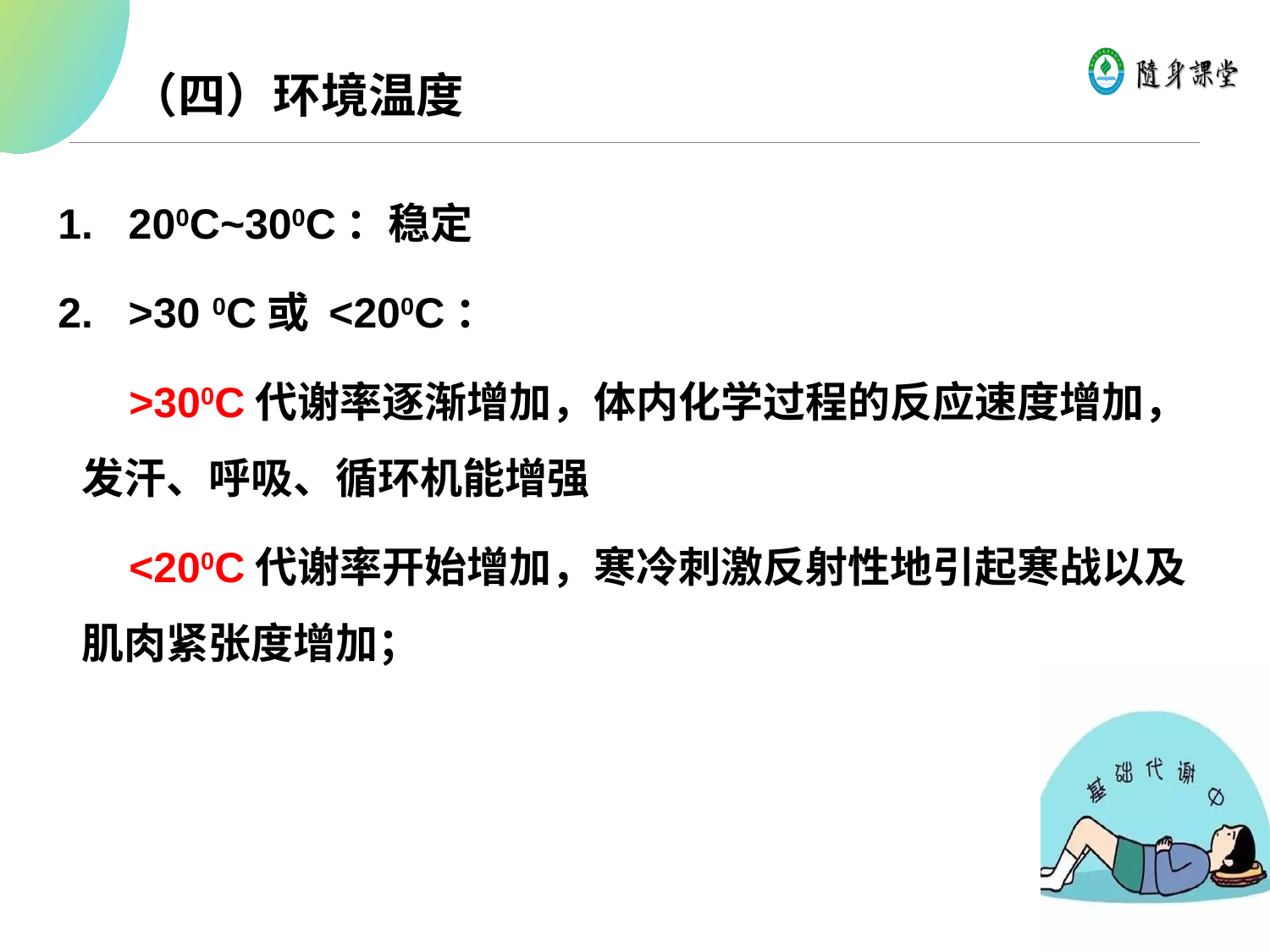

（四）环境温度
1.   200C~300C：稳定
2.   >30 0C或 <200C：
      >300C代谢率逐渐增加，体内化学过程的反应速度增加，发汗、呼吸、循环机能增强
      <200C代谢率开始增加，寒冷刺激反射性地引起寒战以及肌肉紧张度增加；